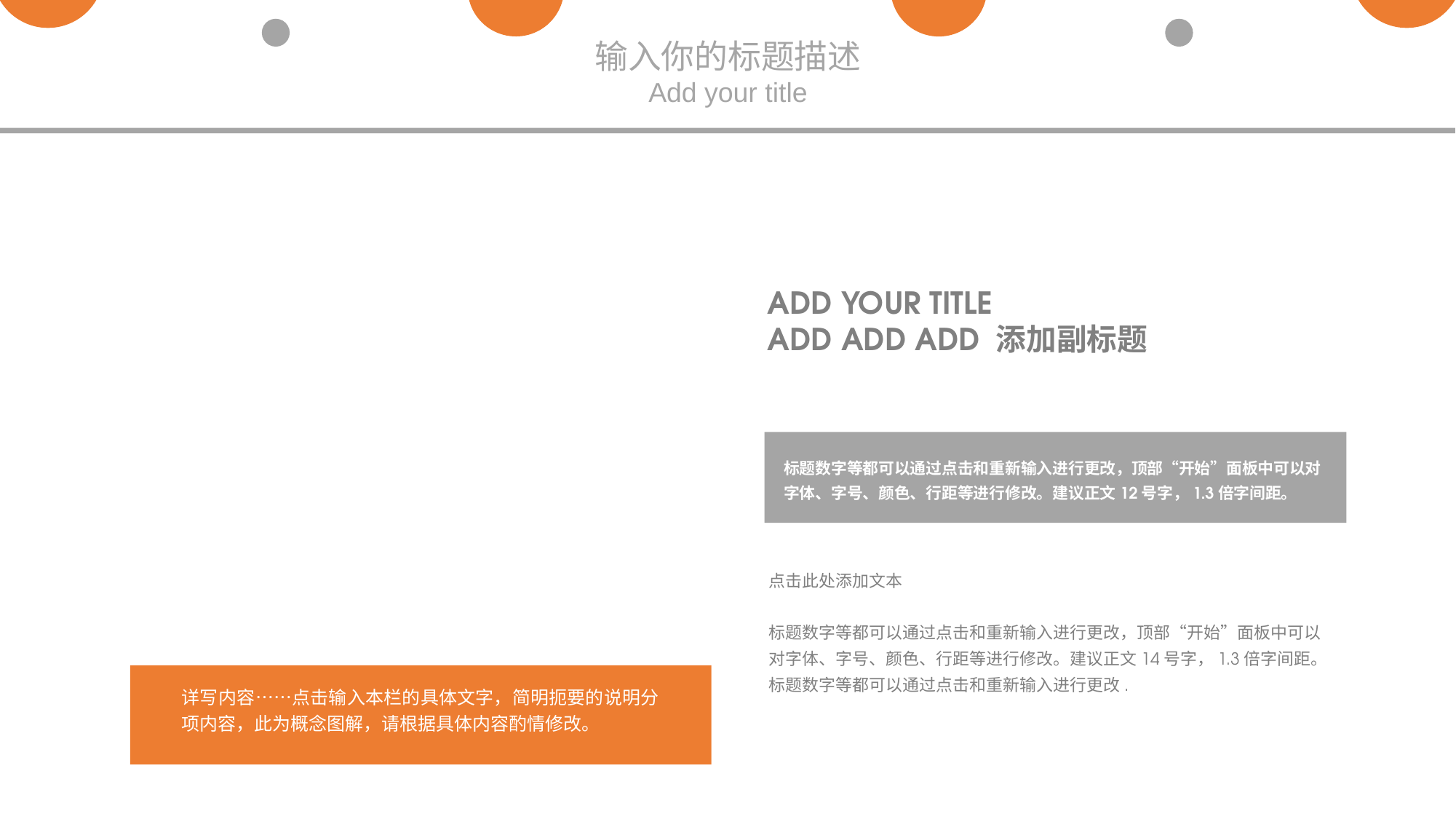

输入你的标题描述
Add your title

ADD YOUR TITLE
ADD ADD ADD 添加副标题

标题数字等都可以通过点击和重新输入进行更改，顶部“开始”面板中可以对字体、字号、颜色、行距等进行修改。建议正文12号字，1.3倍字间距。
点击此处添加文本

标题数字等都可以通过点击和重新输入进行更改，顶部“开始”面板中可以对字体、字号、颜色、行距等进行修改。建议正文14号字，1.3倍字间距。标题数字等都可以通过点击和重新输入进行更改.

详写内容……点击输入本栏的具体文字，简明扼要的说明分项内容，此为概念图解，请根据具体内容酌情修改。